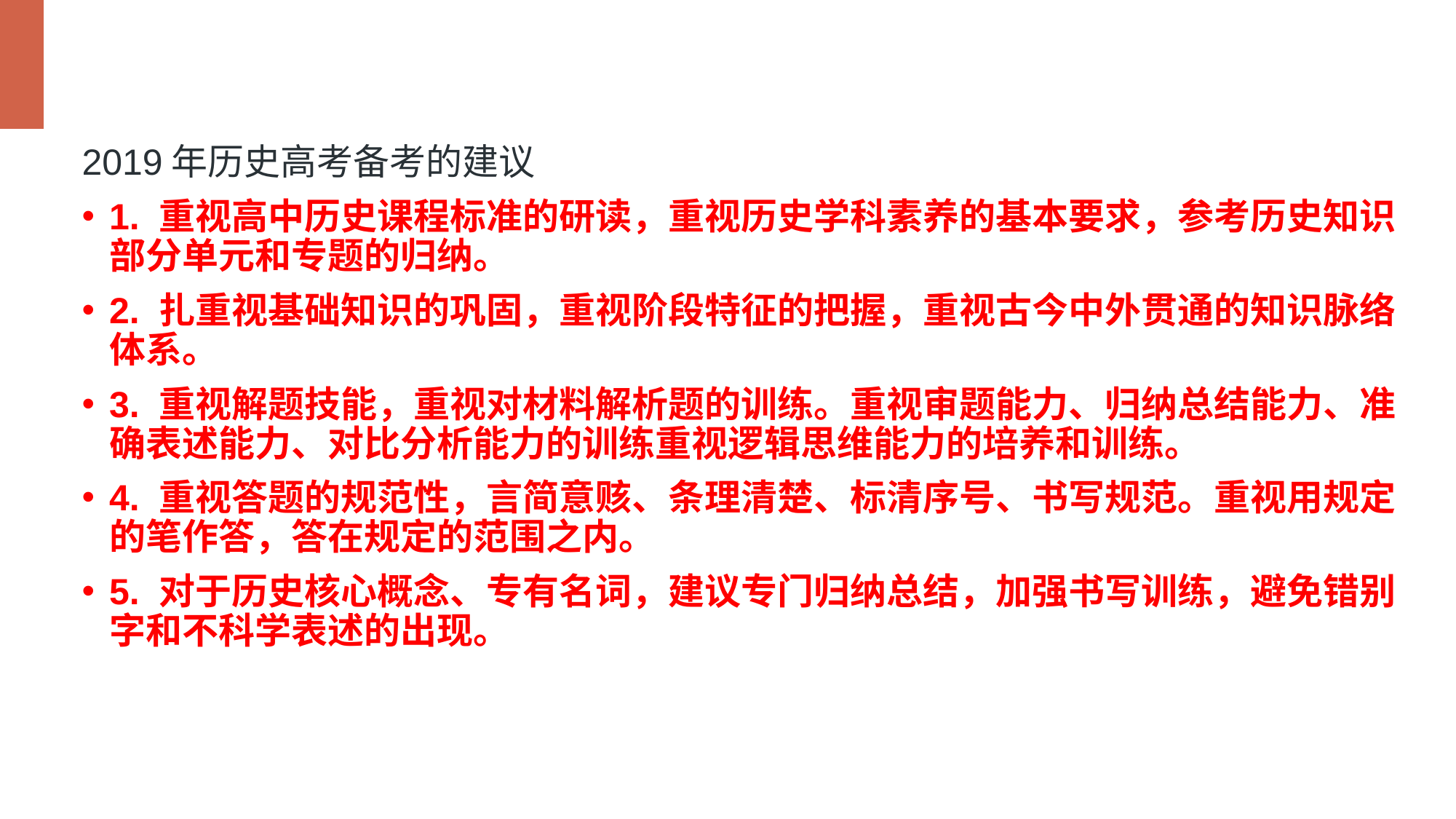

2019年历史高考备考的建议
1. 重视高中历史课程标准的研读，重视历史学科素养的基本要求，参考历史知识部分单元和专题的归纳。
2. 扎重视基础知识的巩固，重视阶段特征的把握，重视古今中外贯通的知识脉络体系。
3. 重视解题技能，重视对材料解析题的训练。重视审题能力、归纳总结能力、准确表述能力、对比分析能力的训练重视逻辑思维能力的培养和训练。
4. 重视答题的规范性，言简意赅、条理清楚、标清序号、书写规范。重视用规定的笔作答，答在规定的范围之内。
5. 对于历史核心概念、专有名词，建议专门归纳总结，加强书写训练，避免错别字和不科学表述的出现。